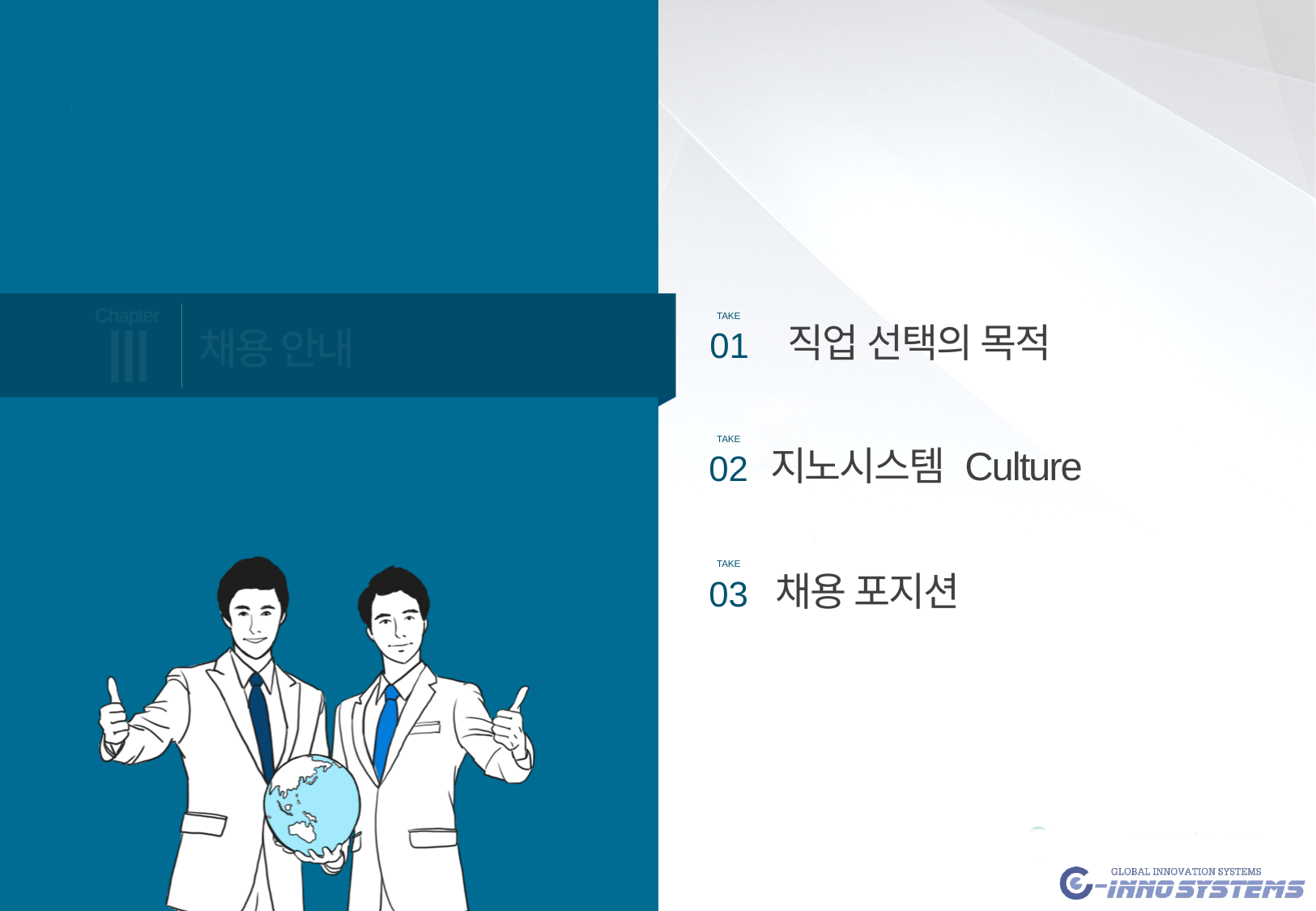

Chapter
TAKE
01
 직업 선택의 목적
Ⅲ
채용 안내
TAKE
02
지노시스템 Culture
TAKE
03
채용 포지션